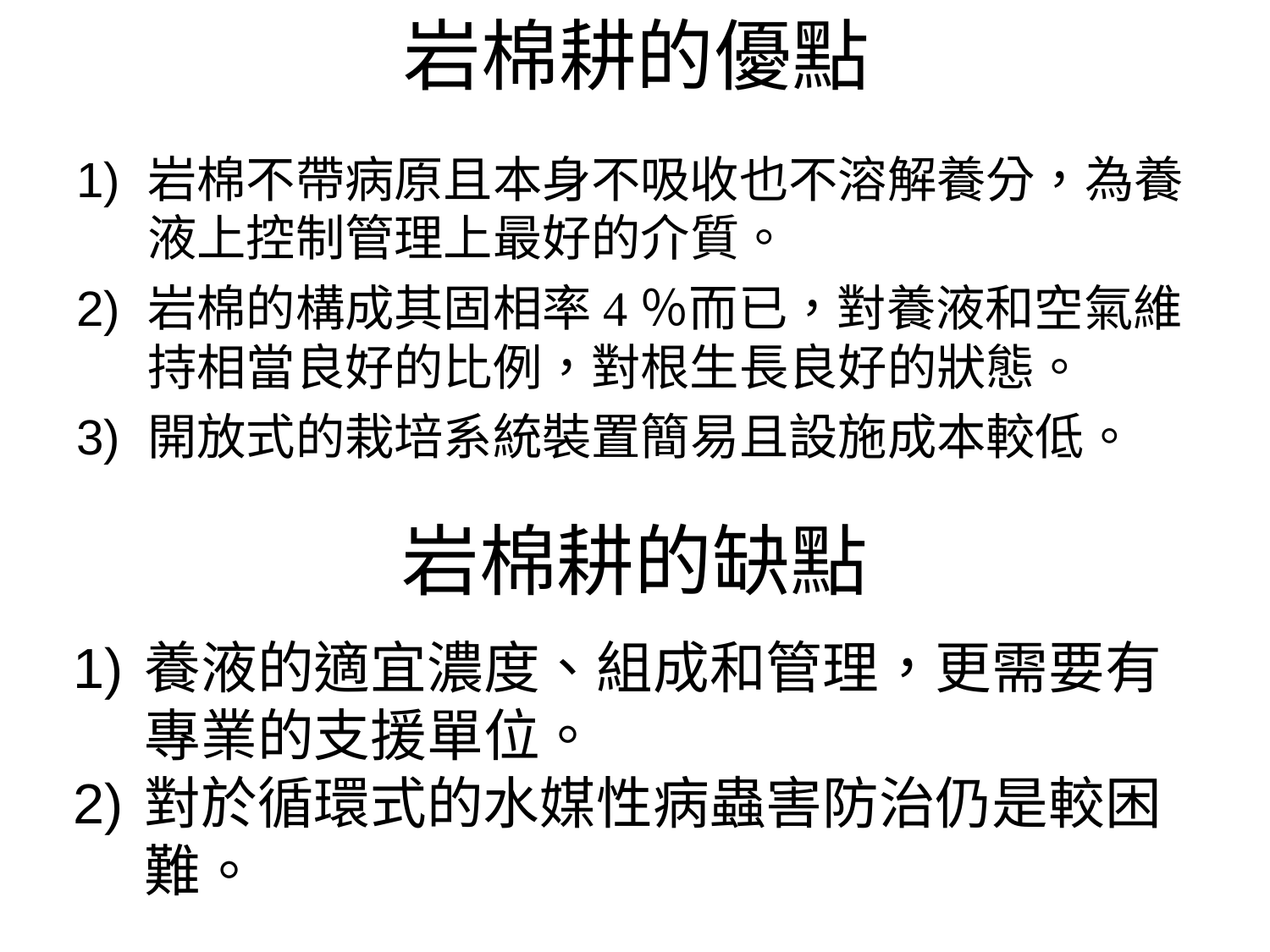

# 岩棉耕的優點
岩棉不帶病原且本身不吸收也不溶解養分，為養液上控制管理上最好的介質。
岩棉的構成其固相率4％而已，對養液和空氣維持相當良好的比例，對根生長良好的狀態。
開放式的栽培系統裝置簡易且設施成本較低。

岩棉耕的缺點
養液的適宜濃度、組成和管理，更需要有專業的支援單位。
對於循環式的水媒性病蟲害防治仍是較困難。